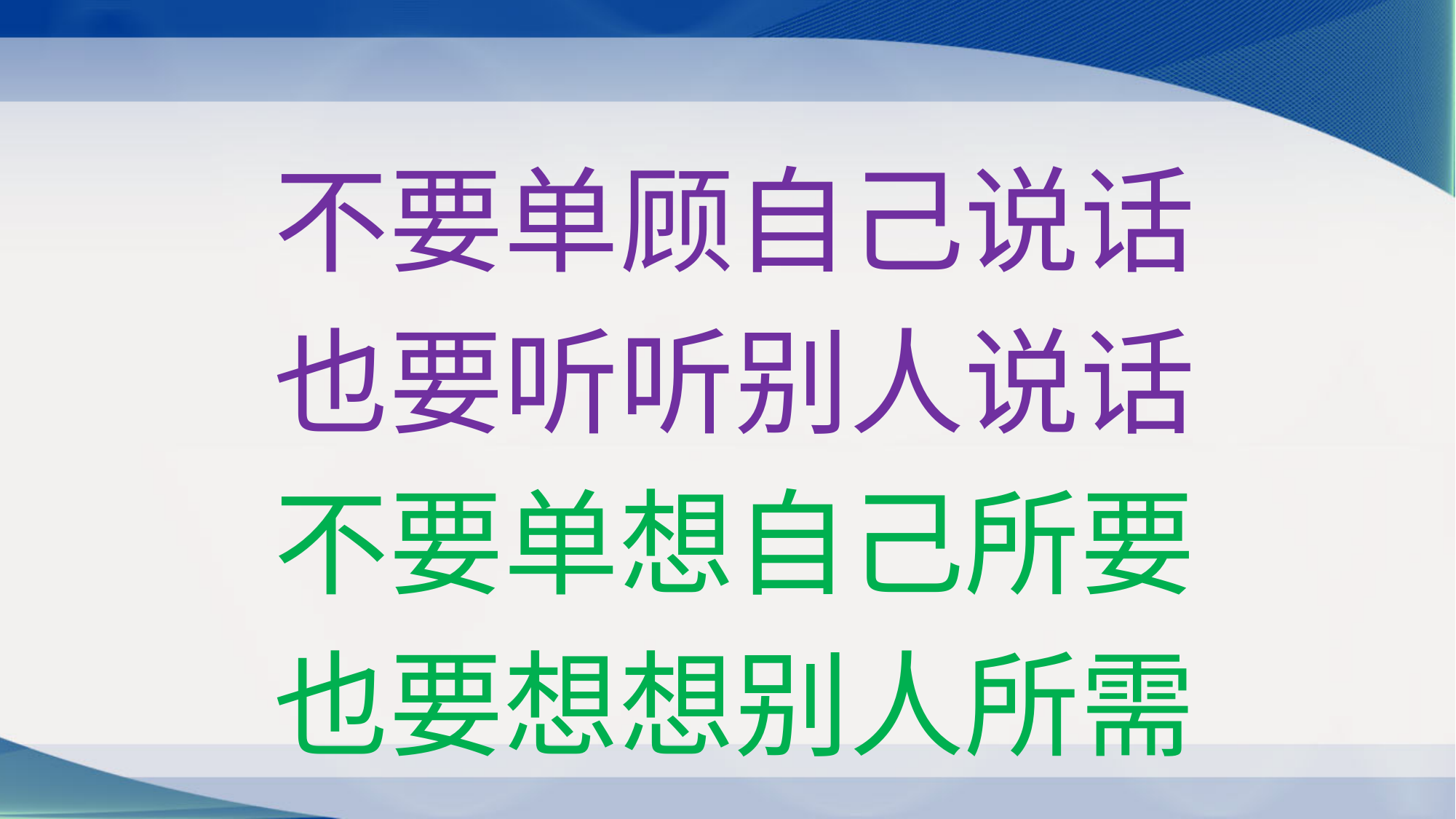

不要单顾自己说话
也要听听别人说话
不要单想自己所要
也要想想别人所需